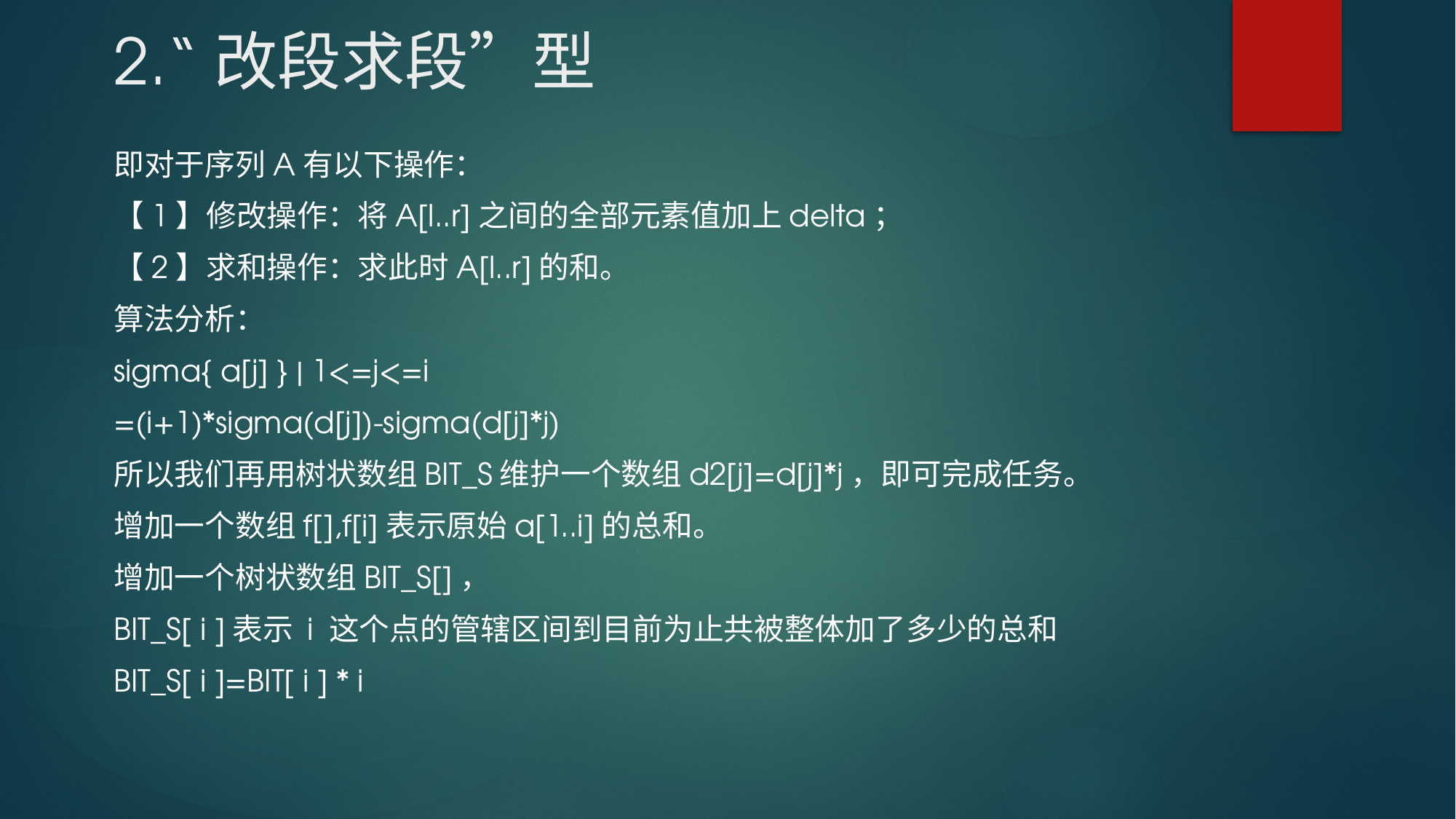

# 2.“改段求段”型
即对于序列A有以下操作：
【1】修改操作：将A[l..r]之间的全部元素值加上delta；
【2】求和操作：求此时A[l..r]的和。
算法分析：
sigma{ a[j] } | 1<=j<=i
=(i+1)*sigma(d[j])-sigma(d[j]*j)
所以我们再用树状数组BIT_S维护一个数组d2[j]=d[j]*j，即可完成任务。
增加一个数组f[],f[i]表示原始a[1..i]的总和。
增加一个树状数组BIT_S[]，
BIT_S[ i ]表示 i 这个点的管辖区间到目前为止共被整体加了多少的总和
BIT_S[ i ]=BIT[ i ] * i